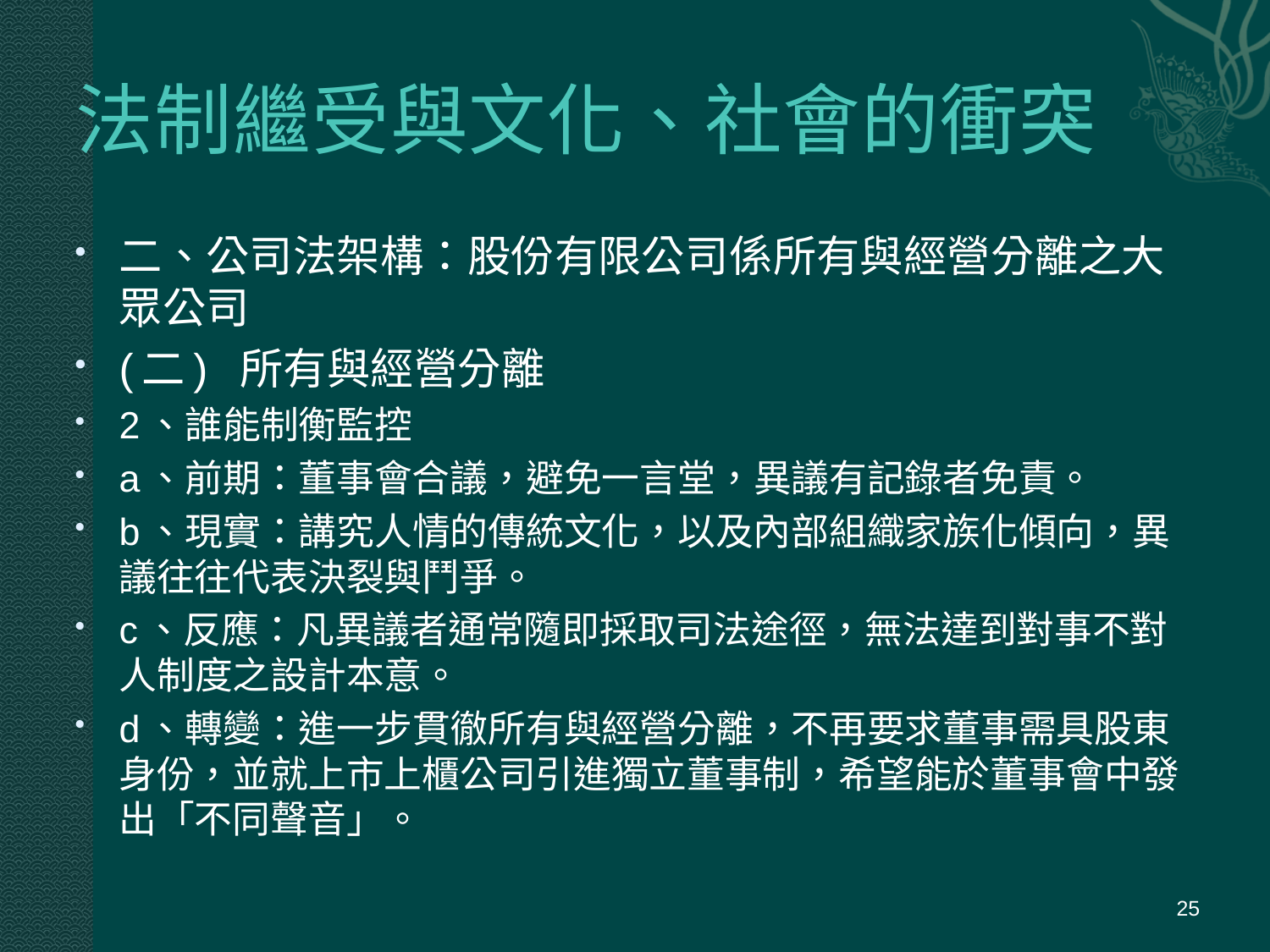

# 法制繼受與文化、社會的衝突
二、公司法架構：股份有限公司係所有與經營分離之大眾公司
(二)  所有與經營分離
2、誰能制衡監控
a、前期：董事會合議，避免一言堂，異議有記錄者免責。
b、現實：講究人情的傳統文化，以及內部組織家族化傾向，異議往往代表決裂與鬥爭。
c、反應：凡異議者通常隨即採取司法途徑，無法達到對事不對人制度之設計本意。
d、轉變：進一步貫徹所有與經營分離，不再要求董事需具股東身份，並就上市上櫃公司引進獨立董事制，希望能於董事會中發出「不同聲音」。

25